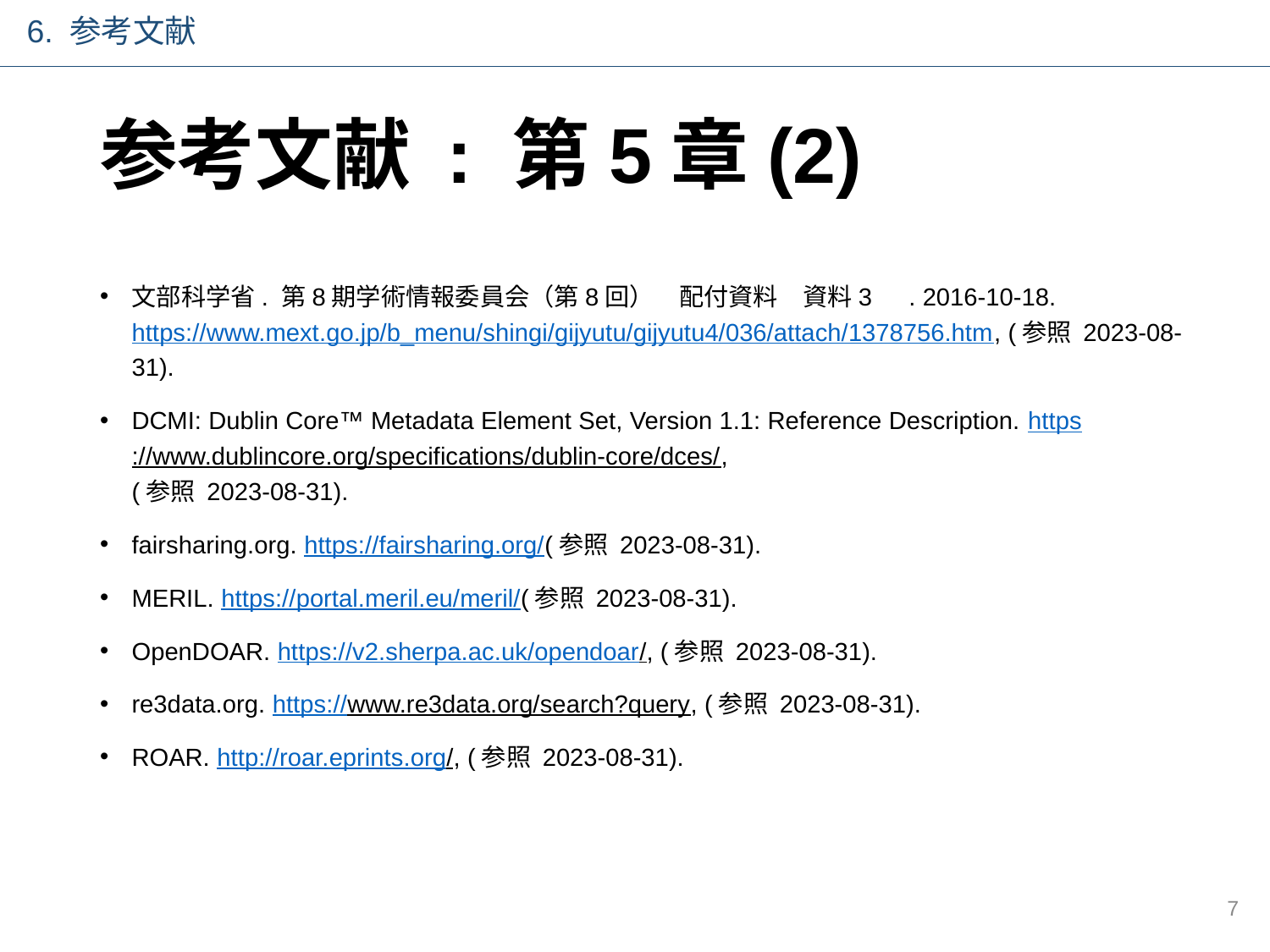

6. 参考文献
# 参考文献 : 第5章(2)
文部科学省. 第8期学術情報委員会（第8回）　配付資料　資料3　. 2016-10-18. https://www.mext.go.jp/b_menu/shingi/gijyutu/gijyutu4/036/attach/1378756.htm, (参照 2023-08-31).
DCMI: Dublin Core™ Metadata Element Set, Version 1.1: Reference Description. https://www.dublincore.org/specifications/dublin-core/dces/,
(参照 2023-08-31).
fairsharing.org. https://fairsharing.org/(参照 2023-08-31).
MERIL. https://portal.meril.eu/meril/(参照 2023-08-31).
OpenDOAR. https://v2.sherpa.ac.uk/opendoar/, (参照 2023-08-31).
re3data.org. https://www.re3data.org/search?query, (参照 2023-08-31).
ROAR. http://roar.eprints.org/, (参照 2023-08-31).
7